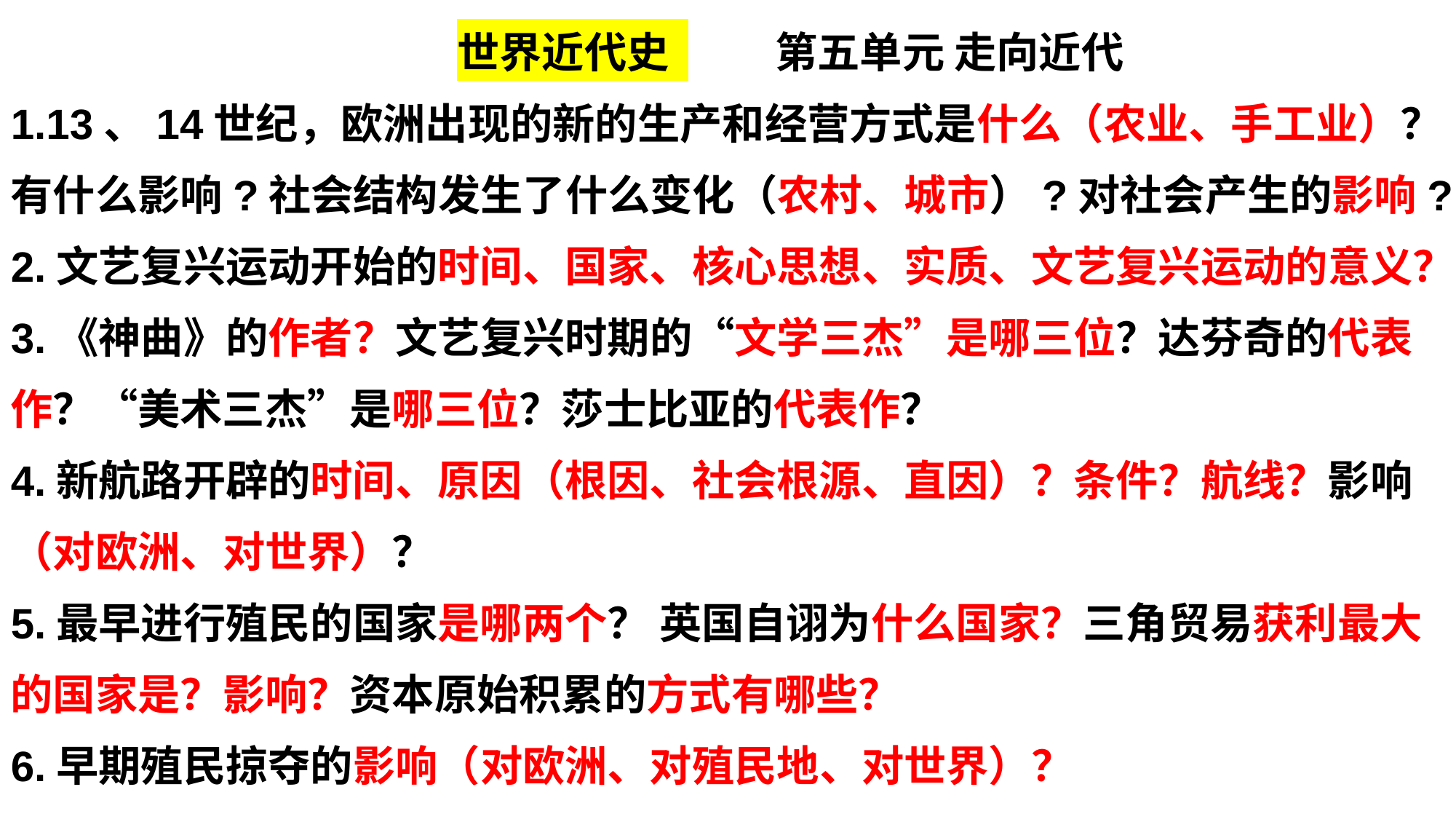

世界近代史           第五单元 走向近代
1.13、14世纪，欧洲出现的新的生产和经营方式是什么（农业、手工业）？
有什么影响?社会结构发生了什么变化（农村、城市）?对社会产生的影响?
2.文艺复兴运动开始的时间、国家、核心思想、实质、文艺复兴运动的意义？
3.《神曲》的作者？文艺复兴时期的“文学三杰”是哪三位？达芬奇的代表作？“美术三杰”是哪三位？莎士比亚的代表作？
4.新航路开辟的时间、原因（根因、社会根源、直因）？条件？航线？影响（对欧洲、对世界）？
5.最早进行殖民的国家是哪两个？ 英国自诩为什么国家？三角贸易获利最大的国家是？影响？资本原始积累的方式有哪些？
6.早期殖民掠夺的影响（对欧洲、对殖民地、对世界）？